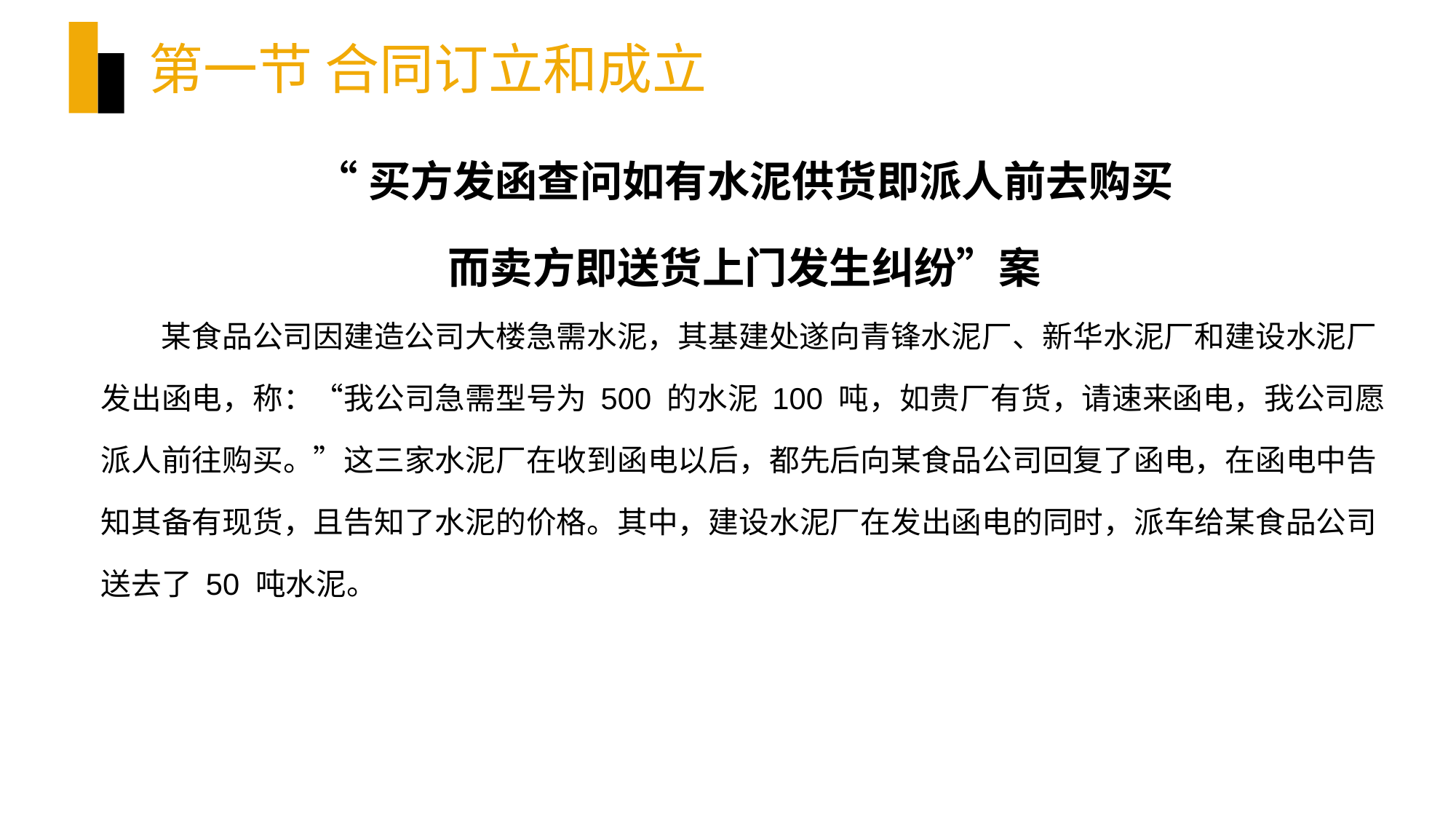

# 第一节 合同订立和成立
“买方发函查问如有水泥供货即派人前去购买
而卖方即送货上门发生纠纷”案
某食品公司因建造公司大楼急需水泥，其基建处遂向青锋水泥厂、新华水泥厂和建设水泥厂发出函电，称：“我公司急需型号为 500 的水泥 100 吨，如贵厂有货，请速来函电，我公司愿派人前往购买。”这三家水泥厂在收到函电以后，都先后向某食品公司回复了函电，在函电中告知其备有现货，且告知了水泥的价格。其中，建设水泥厂在发出函电的同时，派车给某食品公司送去了 50 吨水泥。